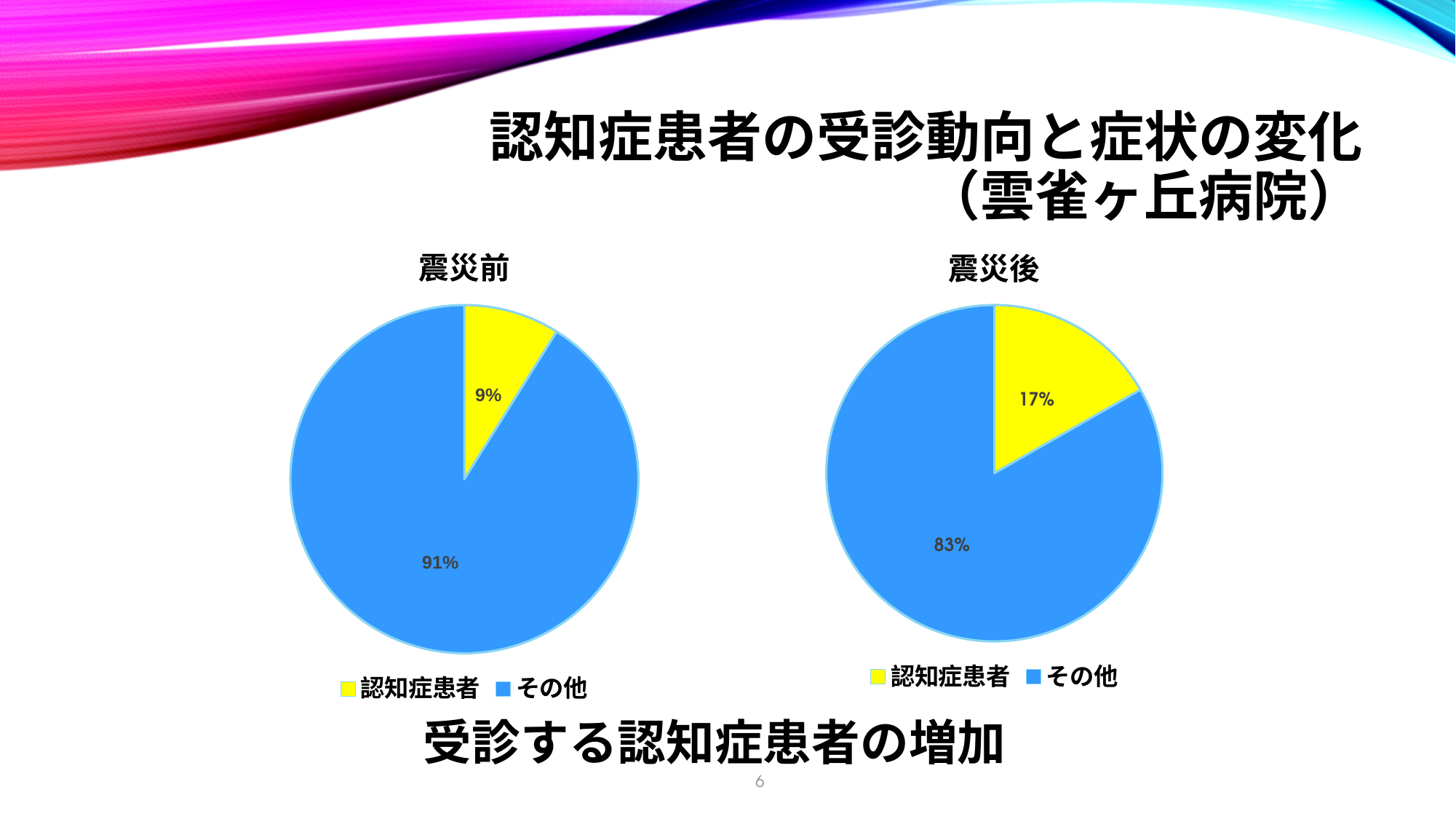

# 認知症患者の受診動向と症状の変化 （雲雀ヶ丘病院）

### Chart:

| Category | 震災前 |
|---|---|
| 認知症患者 | 96.0 |
| その他 | 982.0 |

### Chart:

| Category | 震災後 |
|---|---|
| 認知症患者 | 235.0 |
| その他 | 1169.0 |
受診する認知症患者の増加
6